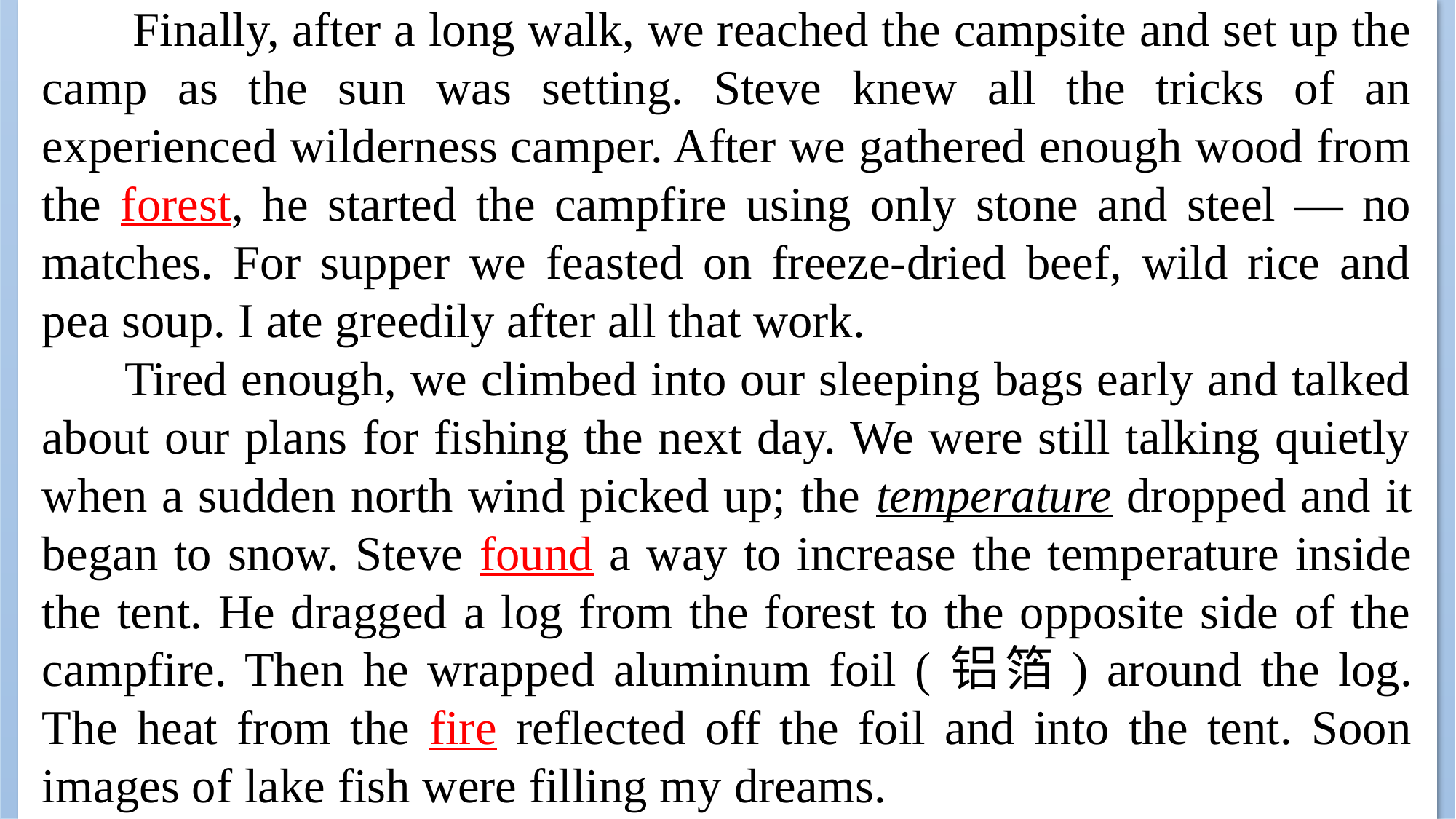

Finally, after a long walk, we reached the campsite and set up the camp as the sun was setting. Steve knew all the tricks of an experienced wilderness camper. After we gathered enough wood from the forest, he started the campfire using only stone and steel — no matches. For supper we feasted on freeze-dried beef, wild rice and pea soup. I ate greedily after all that work.
      Tired enough, we climbed into our sleeping bags early and talked about our plans for fishing the next day. We were still talking quietly when a sudden north wind picked up; the temperature dropped and it began to snow. Steve found a way to increase the temperature inside the tent. He dragged a log from the forest to the opposite side of the campfire. Then he wrapped aluminum foil (铝箔) around the log. The heat from the fire reflected off the foil and into the tent. Soon images of lake fish were filling my dreams.